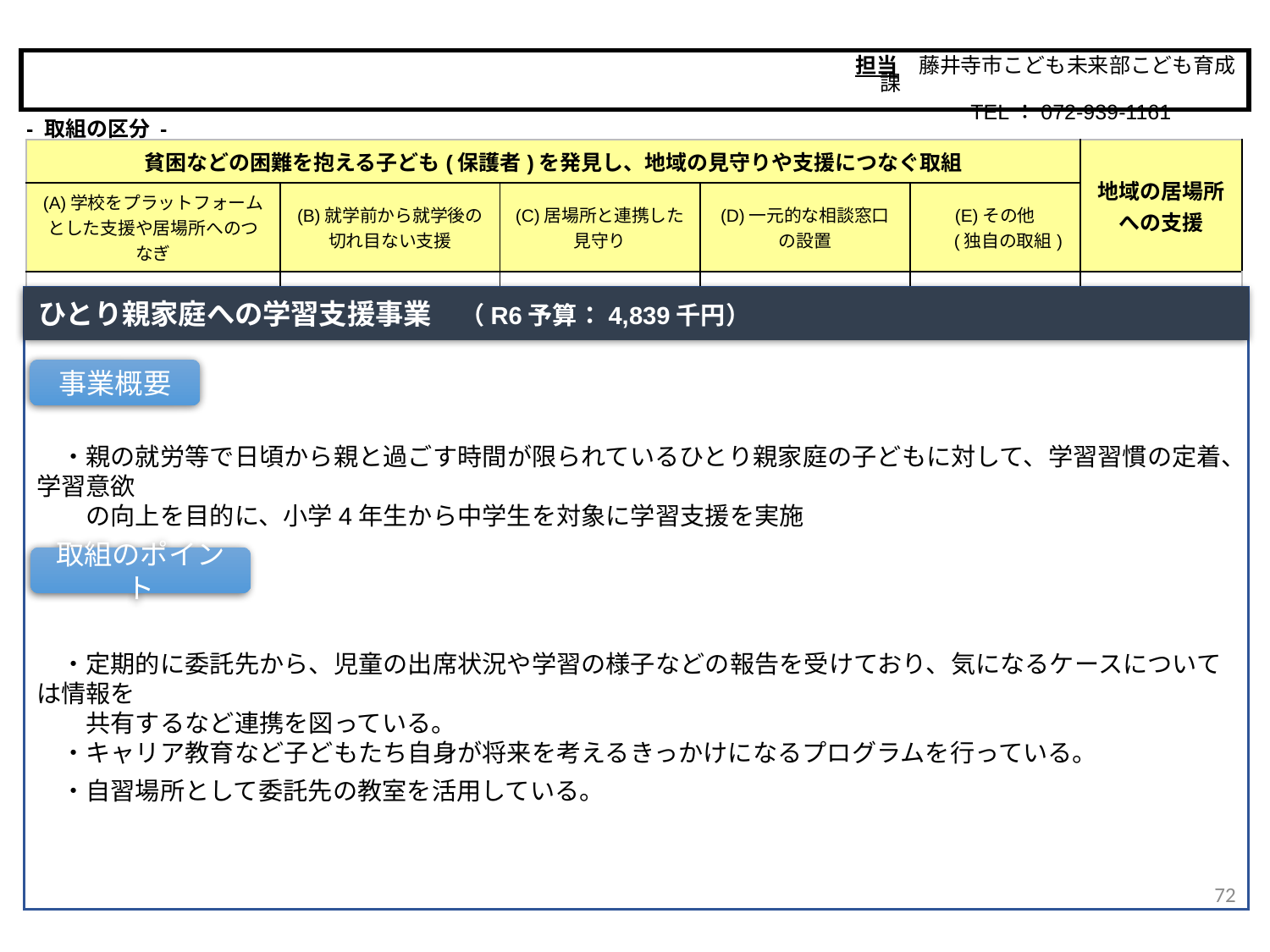

担当　藤井寺市こども未来部こども育成課
　　　　　 TEL：072-939-1161

藤井寺市
- 取組の区分 -
| 貧困などの困難を抱える子ども(保護者)を発見し、地域の見守りや支援につなぐ取組 |  |  |  |  | 地域の居場所 への支援 |
| --- | --- | --- | --- | --- | --- |
| (A)学校をプラットフォームとした支援や居場所へのつなぎ | (B)就学前から就学後の 切れ目ない支援 | (C)居場所と連携した 見守り | (D)一元的な相談窓口 の設置 | (E)その他 　 (独自の取組) |  |
|  |  |  |  | ○ |  |
ひとり親家庭への学習支援事業　（R6予算：4,839千円）

　・親の就労等で日頃から親と過ごす時間が限られているひとり親家庭の子どもに対して、学習習慣の定着、学習意欲
　　の向上を目的に、小学4年生から中学生を対象に学習支援を実施

　・定期的に委託先から、児童の出席状況や学習の様子などの報告を受けており、気になるケースについては情報を
　　共有するなど連携を図っている。
　・キャリア教育など子どもたち自身が将来を考えるきっかけになるプログラムを行っている。

　・自習場所として委託先の教室を活用している。

事業概要
取組のポイント
72